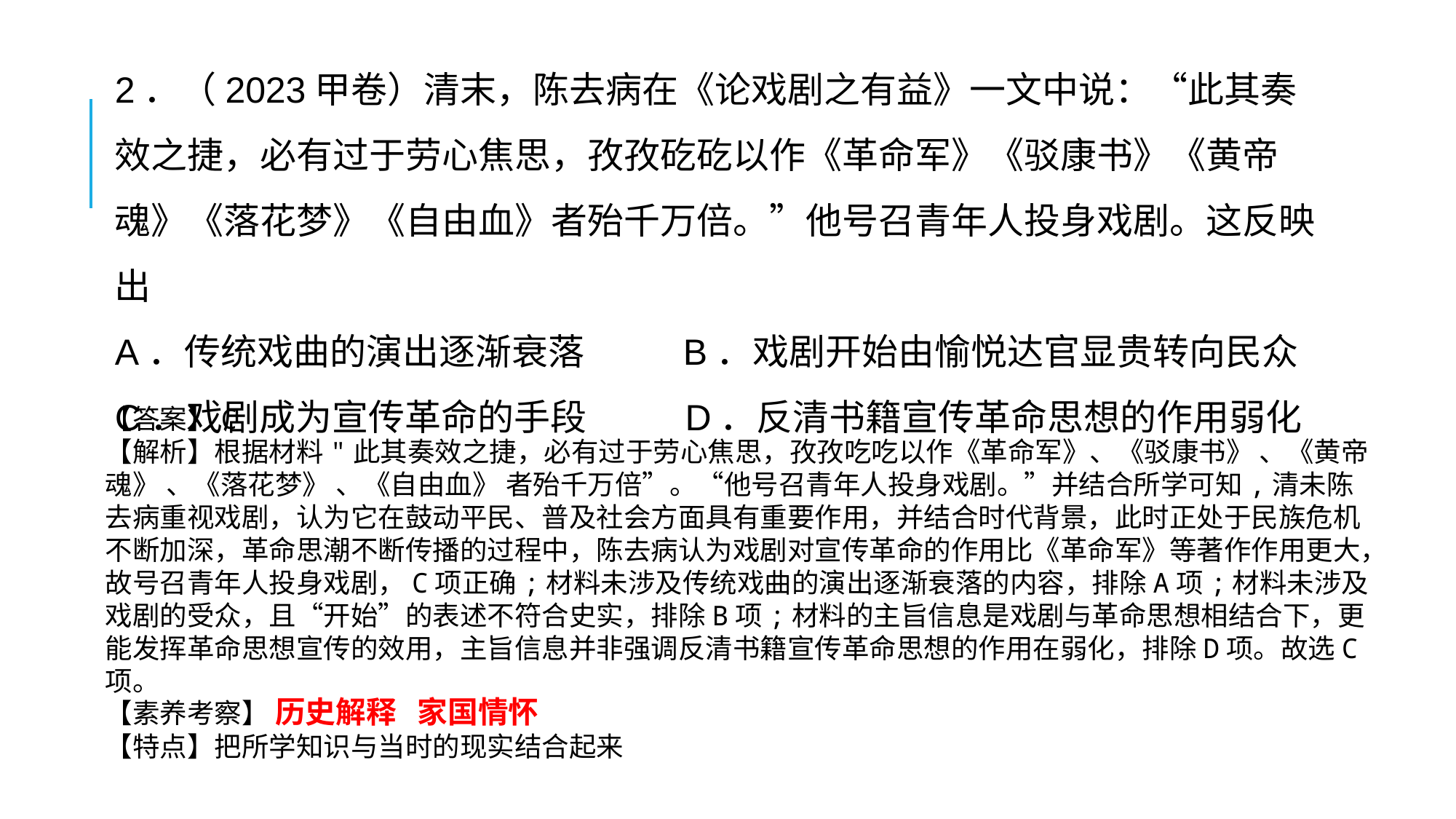

2．（2023甲卷）清末，陈去病在《论戏剧之有益》一文中说：“此其奏效之捷，必有过于劳心焦思，孜孜矻矻以作《革命军》《驳康书》《黄帝魂》《落花梦》《自由血》者殆千万倍。”他号召青年人投身戏剧。这反映出
A．传统戏曲的演出逐渐衰落           B．戏剧开始由愉悦达官显贵转向民众
C．戏剧成为宣传革命的手段           D．反清书籍宣传革命思想的作用弱化

【答案】C
【解析】根据材料"此其奏效之捷，必有过于劳心焦思，孜孜吃吃以作《革命军》、《驳康书》 、《黄帝魂》 、《落花梦》 、《自由血》 者殆千万倍”。“他号召青年人投身戏剧。”并结合所学可知,清未陈去病重视戏剧，认为它在鼓动平民、普及社会方面具有重要作用，并结合时代背景，此时正处于民族危机不断加深，革命思潮不断传播的过程中，陈去病认为戏剧对宣传革命的作用比《革命军》等著作作用更大，故号召青年人投身戏剧，C项正确;材料未涉及传统戏曲的演出逐渐衰落的内容，排除A项;材料未涉及戏剧的受众，且“开始”的表述不符合史实，排除B项;材料的主旨信息是戏剧与革命思想相结合下，更能发挥革命思想宣传的效用，主旨信息并非强调反清书籍宣传革命思想的作用在弱化，排除D项。故选C项。
【素养考察】 历史解释   家国情怀
【特点】把所学知识与当时的现实结合起来